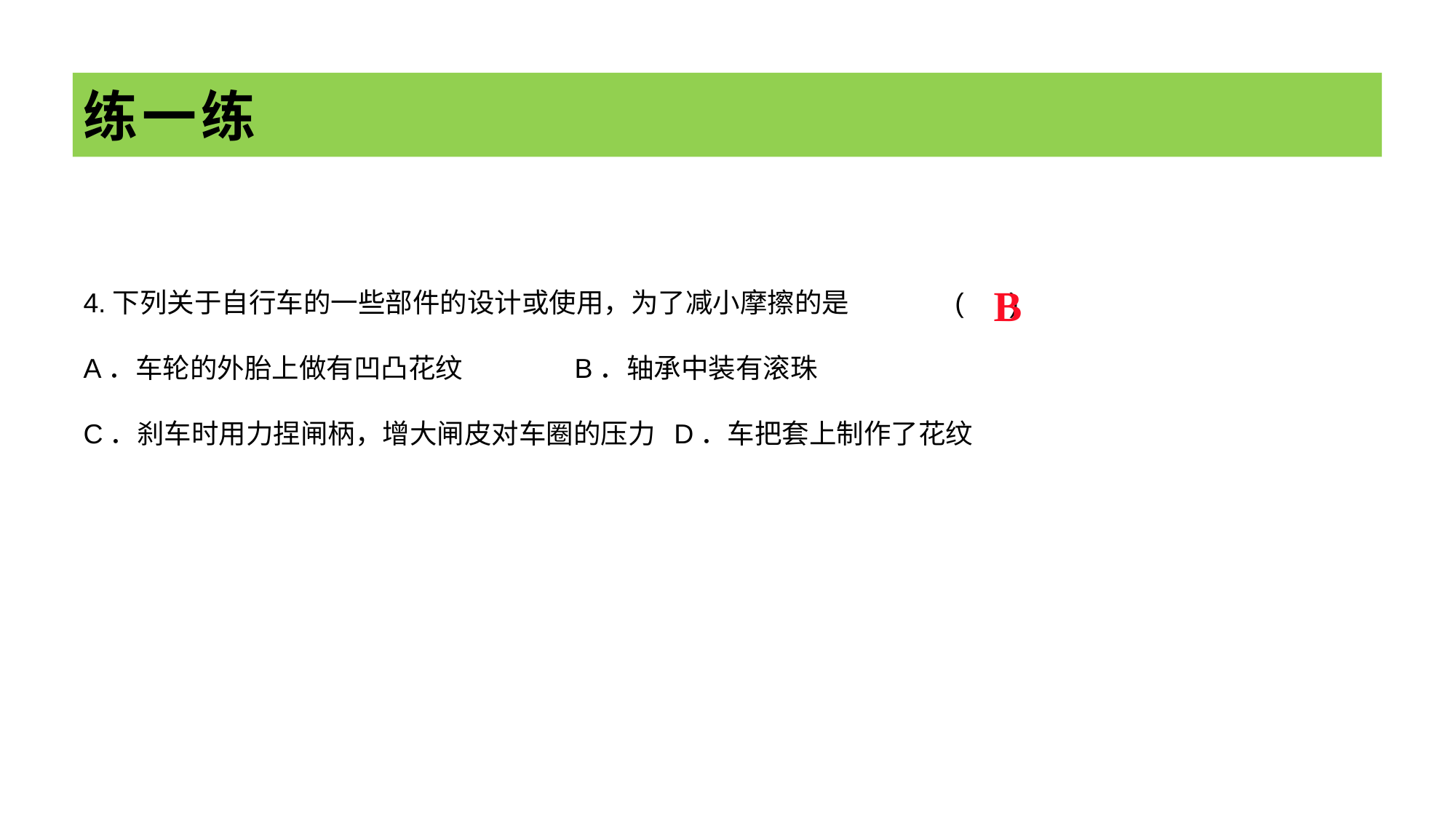

# 练一练
4.下列关于自行车的一些部件的设计或使用，为了减小摩擦的是                (      )
A．车轮的外胎上做有凹凸花纹                 B．轴承中装有滚珠
C．刹车时用力捏闸柄，增大闸皮对车圈的压力  D．车把套上制作了花纹
B